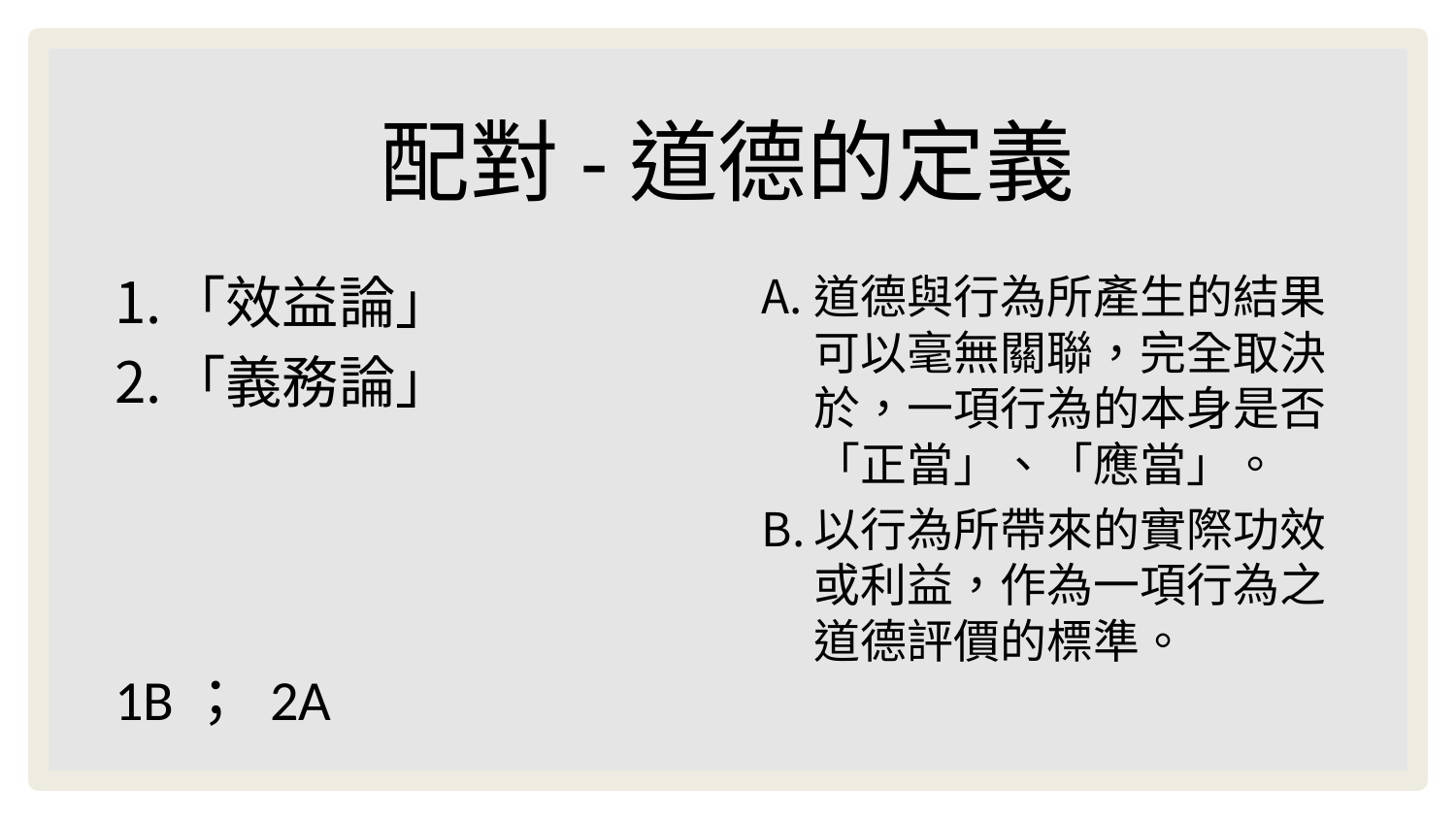

# 配對-道德的定義
「效益論」
「義務論」

1B； 2A
道德與行為所產生的結果可以毫無關聯，完全取決於，一項行為的本身是否「正當」、「應當」。
以行為所帶來的實際功效或利益，作為一項行為之道德評價的標準。